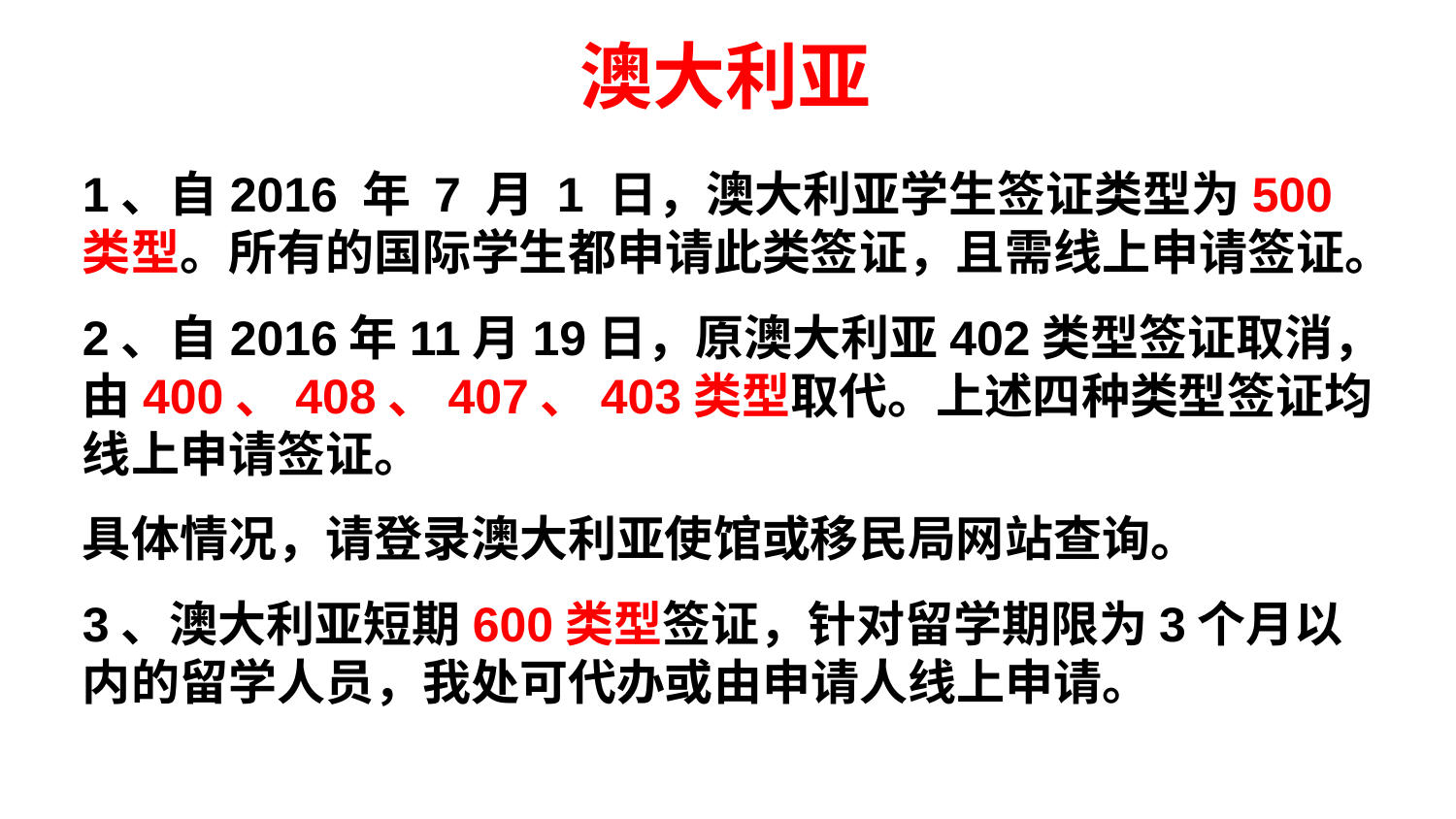

澳大利亚
1、自2016 年 7 月 1 日，澳大利亚学生签证类型为500类型。所有的国际学生都申请此类签证，且需线上申请签证。

2、自2016年11月19日，原澳大利亚402类型签证取消，由400、408、407、403类型取代。上述四种类型签证均线上申请签证。

具体情况，请登录澳大利亚使馆或移民局网站查询。

3、澳大利亚短期600类型签证，针对留学期限为3个月以内的留学人员，我处可代办或由申请人线上申请。